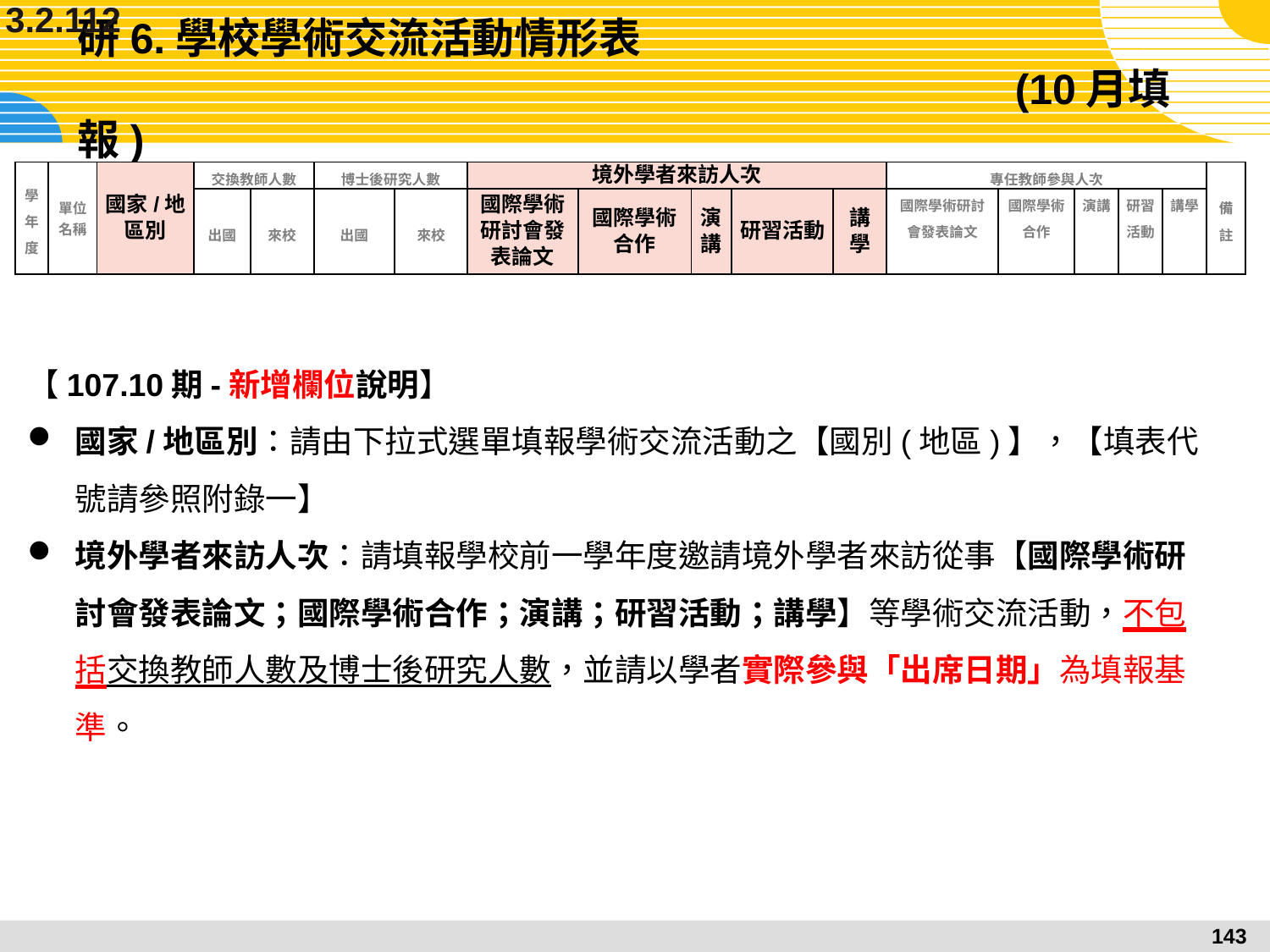

3.2.112
# 研6.學校學術交流活動情形表 (10月填報)
| 學年度 | 單位名稱 | 國家/地區別 | 交換教師人數 |  | 博士後研究人數 |  | 境外學者來訪人次 |  |  |  |  | 專任教師參與人次 |  |  |  |  | 備註 |
| --- | --- | --- | --- | --- | --- | --- | --- | --- | --- | --- | --- | --- | --- | --- | --- | --- | --- |
|  |  |  | 出國 | 來校 | 出國 | 來校 | 國際學術研討會發表論文 | 國際學術合作 | 演講 | 研習活動 | 講學 | 國際學術研討會發表論文 | 國際學術合作 | 演講 | 研習活動 | 講學 |  |
【107.10期-新增欄位說明】
國家/地區別：請由下拉式選單填報學術交流活動之【國別(地區)】，【填表代號請參照附錄一】
境外學者來訪人次：請填報學校前一學年度邀請境外學者來訪從事【國際學術研討會發表論文；國際學術合作；演講；研習活動；講學】等學術交流活動，不包括交換教師人數及博士後研究人數，並請以學者實際參與「出席日期」為填報基準。